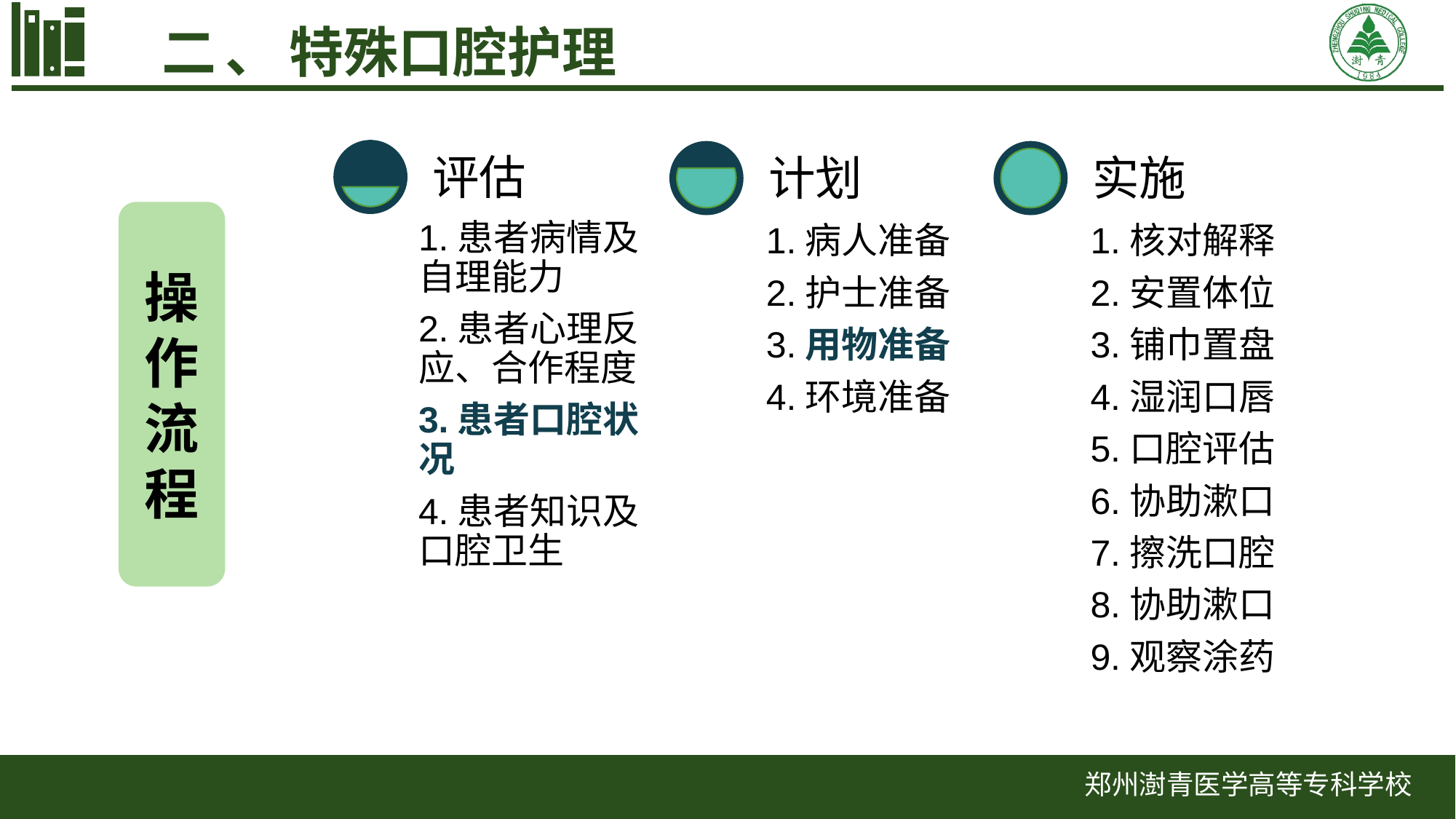

二、特殊口腔护理
1.患者病情及自理能力
2.患者心理反应、合作程度
3.患者口腔状况
4.患者知识及口腔卫生
评估
1.病人准备
2.护士准备
3.用物准备
4.环境准备
计划
1.核对解释
2.安置体位
3.铺巾置盘
4.湿润口唇
5.口腔评估
6.协助漱口
7.擦洗口腔
8.协助漱口
9.观察涂药
实施
操作流程
郑州澍青医学高等专科学校